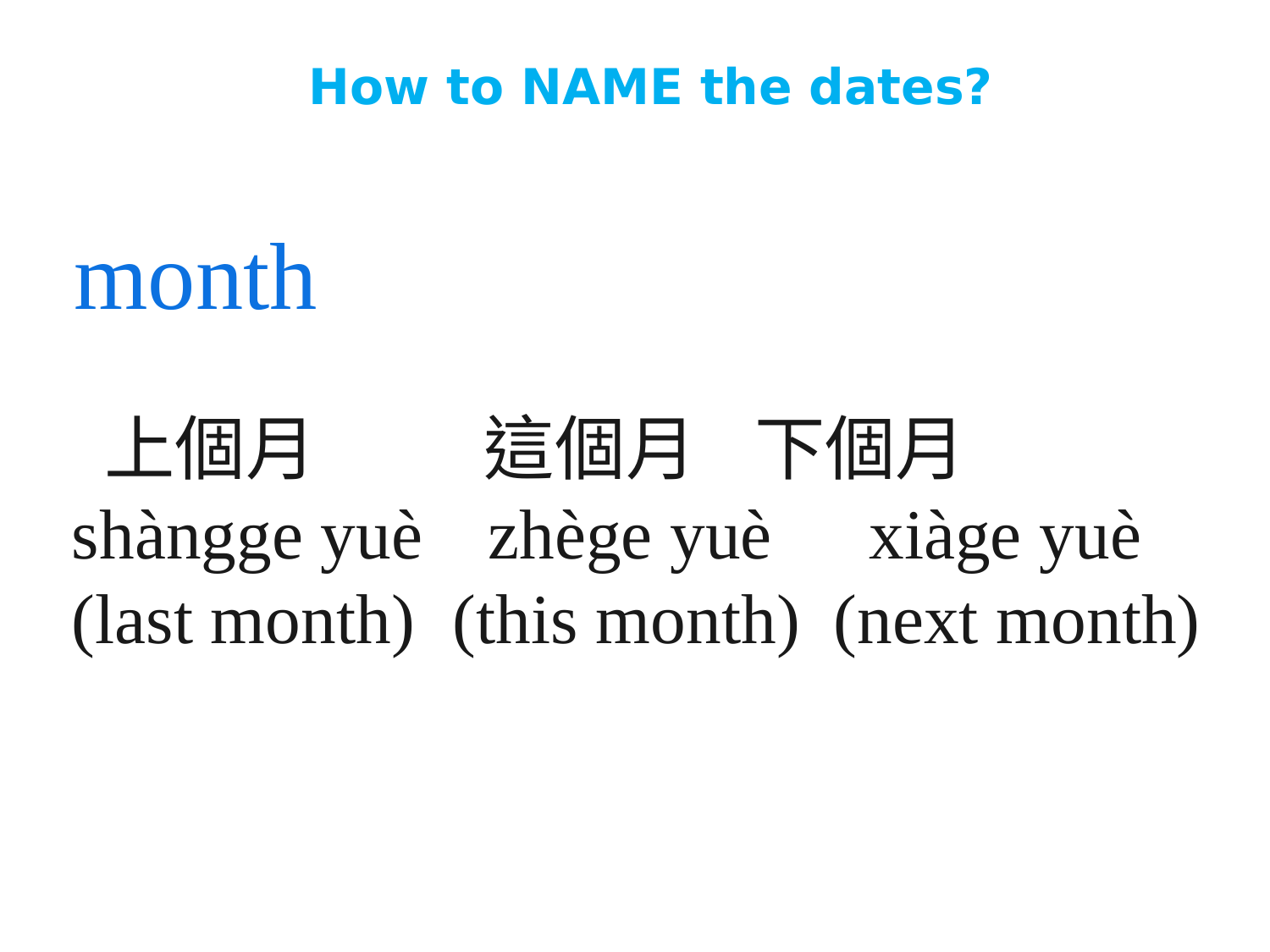

# How to NAME the dates?
month
 上個月	          這個月	   下個月
shàngge yuè	  zhège yuè	  xiàge yuè
(last month)	(this month) 	(next month)